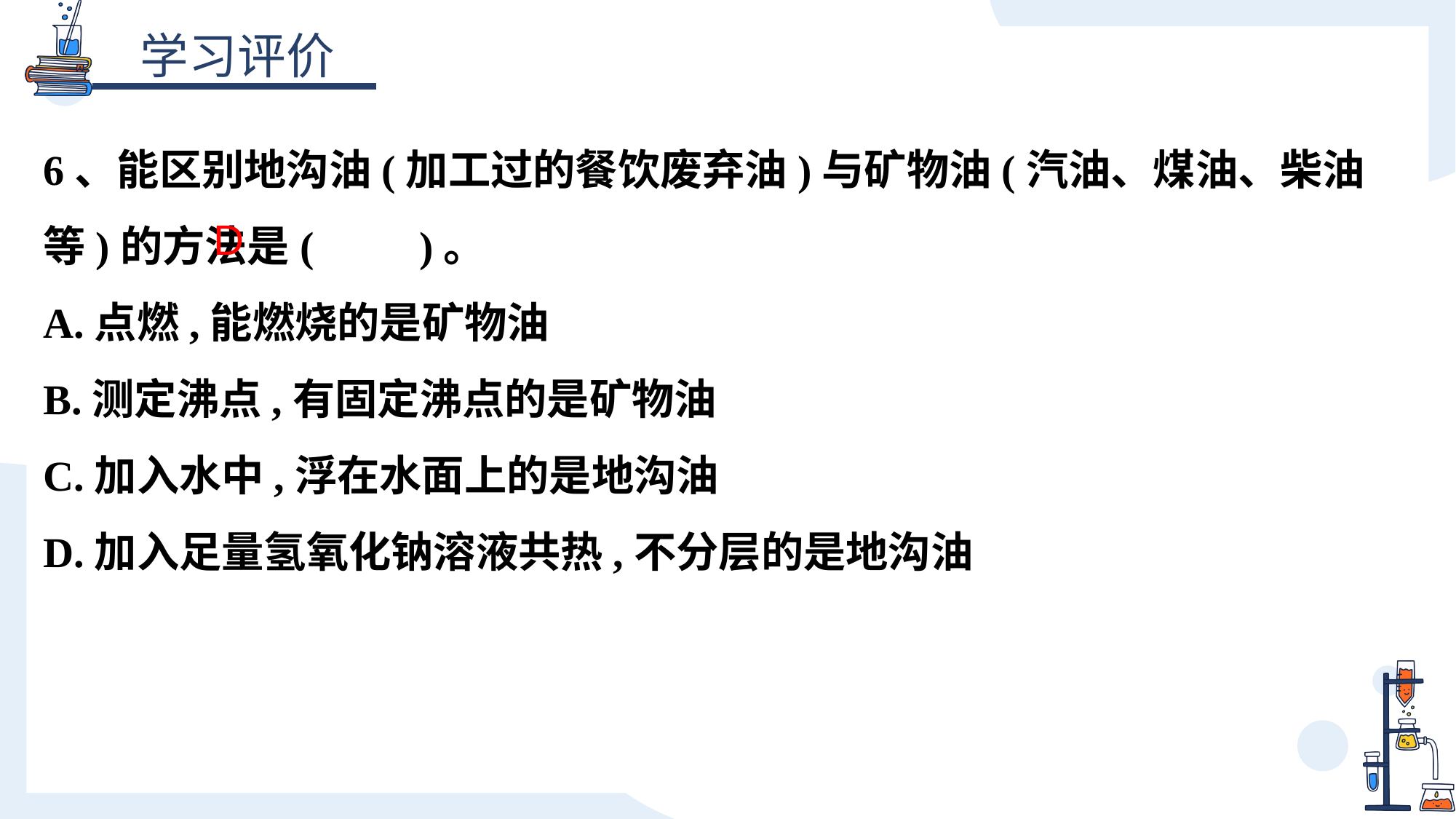

6、能区别地沟油(加工过的餐饮废弃油)与矿物油(汽油、煤油、柴油等)的方法是(　　)。
A.点燃,能燃烧的是矿物油
B.测定沸点,有固定沸点的是矿物油
C.加入水中,浮在水面上的是地沟油
D.加入足量氢氧化钠溶液共热,不分层的是地沟油
D